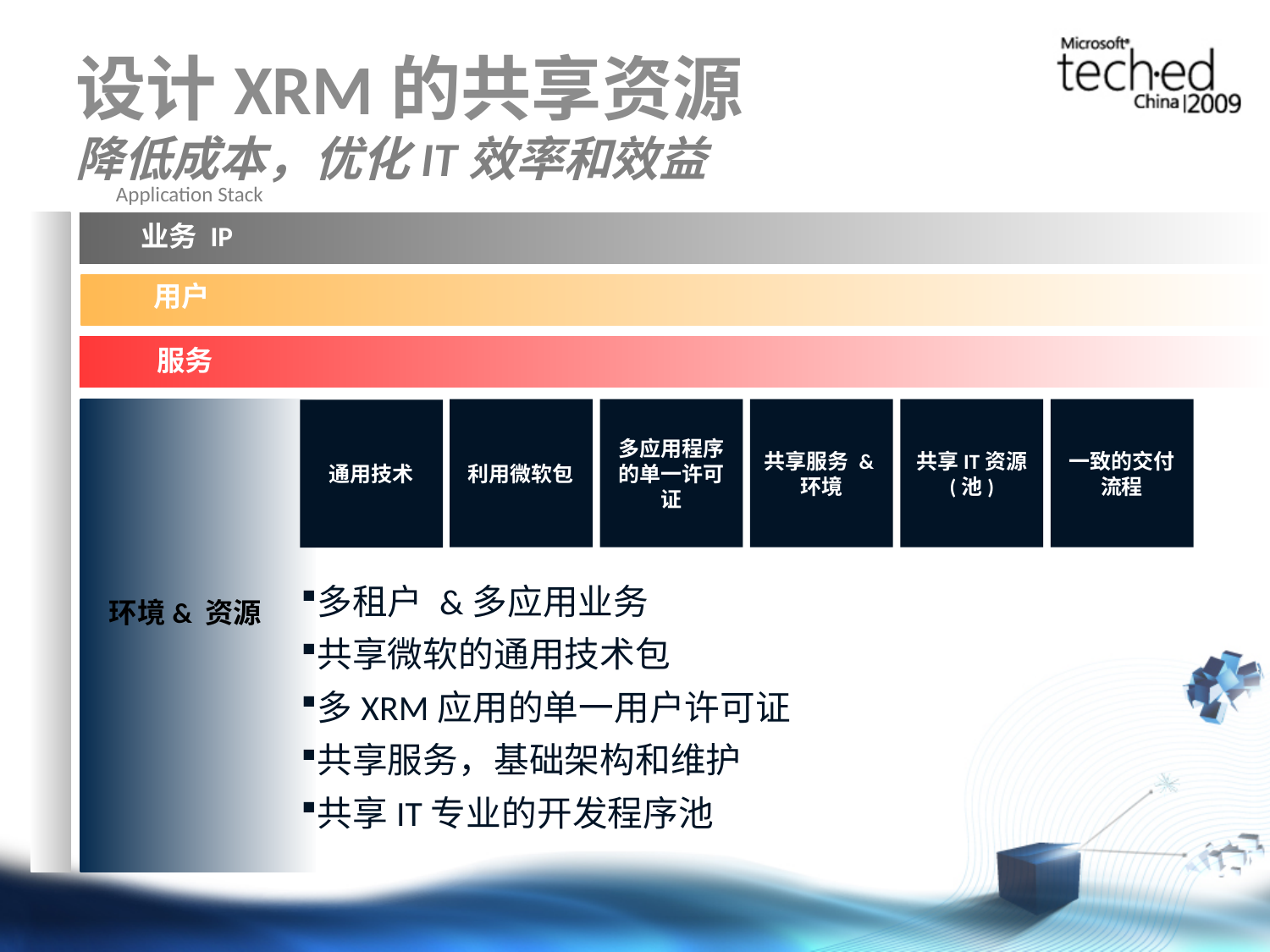

# 设计XRM的共享资源 降低成本，优化IT效率和效益
Application Stack
业务 IP

用户

服务

多应用程序的单一许可证
共享IT资源
(池)
一致的交付流程
利用微软包
共享服务 &环境
通用技术
多租户 &多应用业务
共享微软的通用技术包
多XRM应用的单一用户许可证
共享服务，基础架构和维护
共享IT专业的开发程序池
环境& 资源